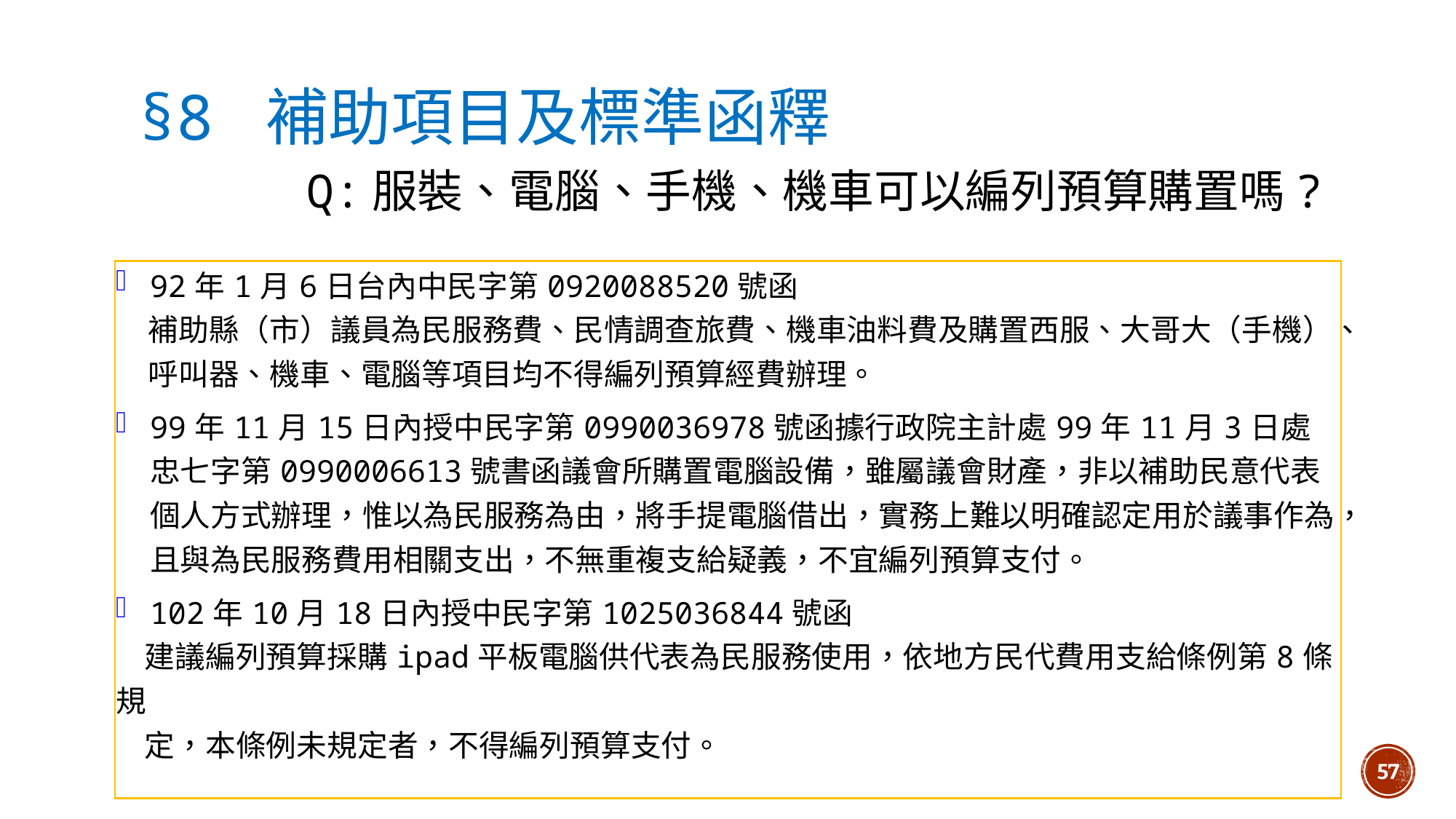

# §8 補助項目及標準函釋                                              Q:服裝、電腦、手機、機車可以編列預算購置嗎?
| 92年1月6日台內中民字第0920088520號函 補助縣（市）議員為民服務費、民情調查旅費、機車油料費及購置西服、大哥大（手機）、呼叫器、機車、電腦等項目均不得編列預算經費辦理。 99年11月15日內授中民字第0990036978號函據行政院主計處99年11月3日處忠七字第0990006613號書函議會所購置電腦設備，雖屬議會財產，非以補助民意代表個人方式辦理，惟以為民服務為由，將手提電腦借出，實務上難以明確認定用於議事作為，且與為民服務費用相關支出，不無重複支給疑義，不宜編列預算支付。 102年10月18日內授中民字第1025036844號函 建議編列預算採購ipad平板電腦供代表為民服務使用，依地方民代費用支給條例第8條規 定，本條例未規定者，不得編列預算支付。 |
| --- |
57